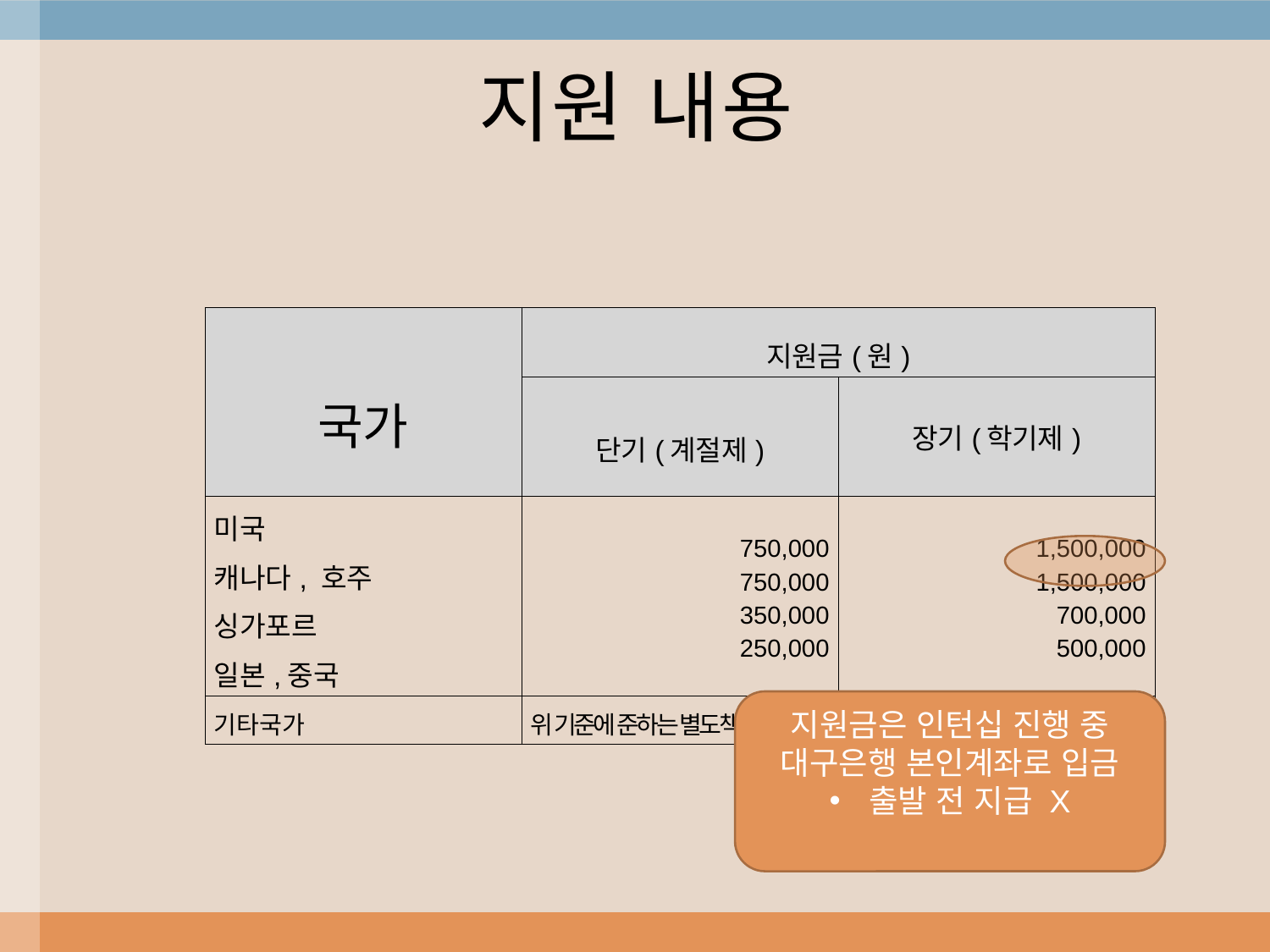

# 지원 내용
| 국가 | 지원금(원) |  |
| --- | --- | --- |
|  | 단기(계절제) | 장기(학기제) |
| 미국 캐나다, 호주 싱가포르 일본,중국 | 750,000 750,000 350,000 250,000 | 1,500,000 1,500,000 700,000 500,000 |
| 기타국가 | 위 기준에 준하는 별도책정 기준 적용 |  |

지원금은 인턴십 진행 중 대구은행 본인계좌로 입금
출발 전 지급 X